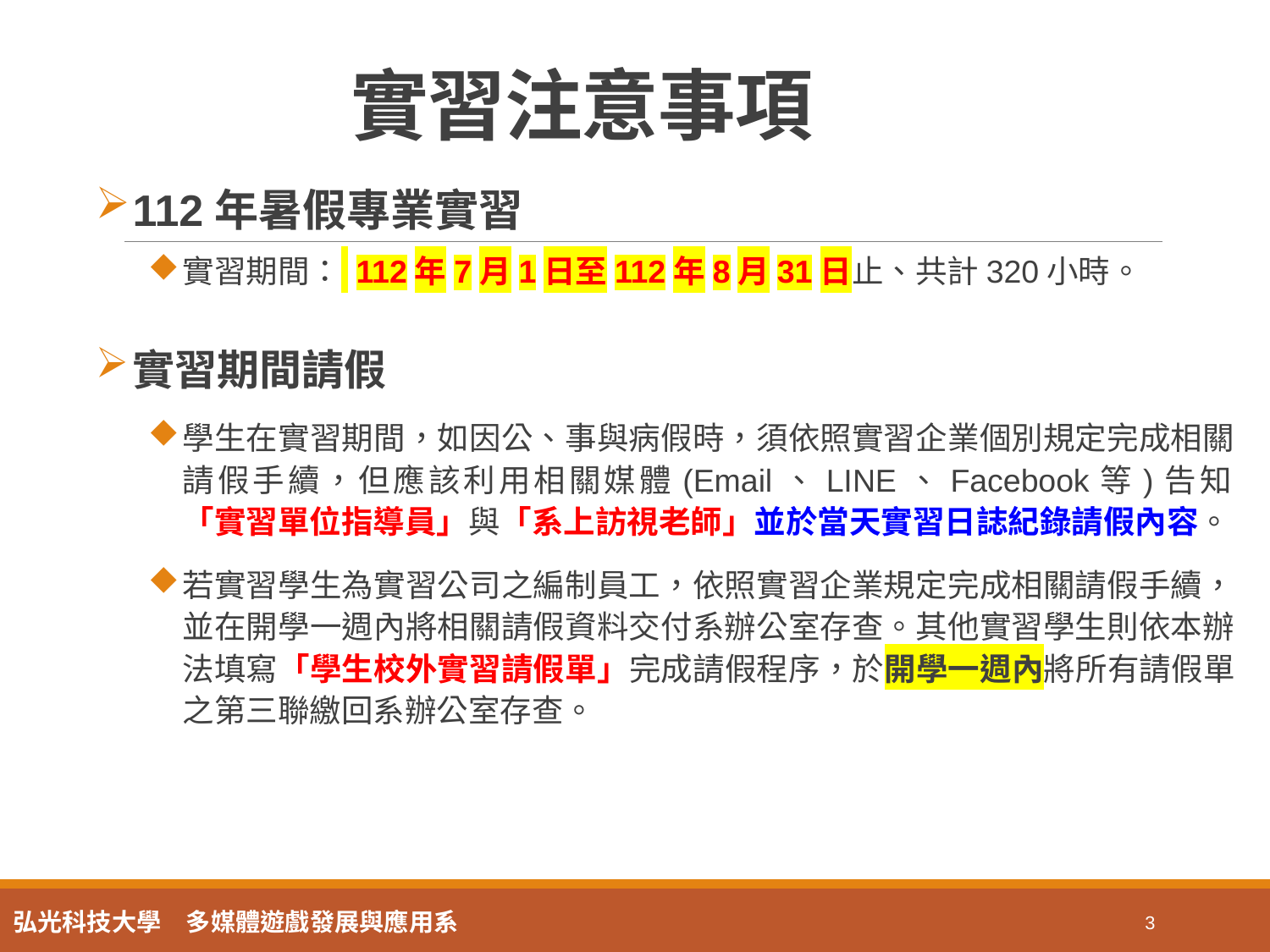

# 實習注意事項
112年暑假專業實習
實習期間： 112年7月1日至112年8月31日止、共計320小時。

實習期間請假
學生在實習期間，如因公、事與病假時，須依照實習企業個別規定完成相關請假手續，但應該利用相關媒體(Email、LINE、Facebook等)告知
「實習單位指導員」與「系上訪視老師」並於當天實習日誌紀錄請假內容。
若實習學生為實習公司之編制員工，依照實習企業規定完成相關請假手續，並在開學一週內將相關請假資料交付系辦公室存查。其他實習學生則依本辦法填寫「學生校外實習請假單」完成請假程序，於開學一週內將所有請假單之第三聯繳回系辦公室存查。
3